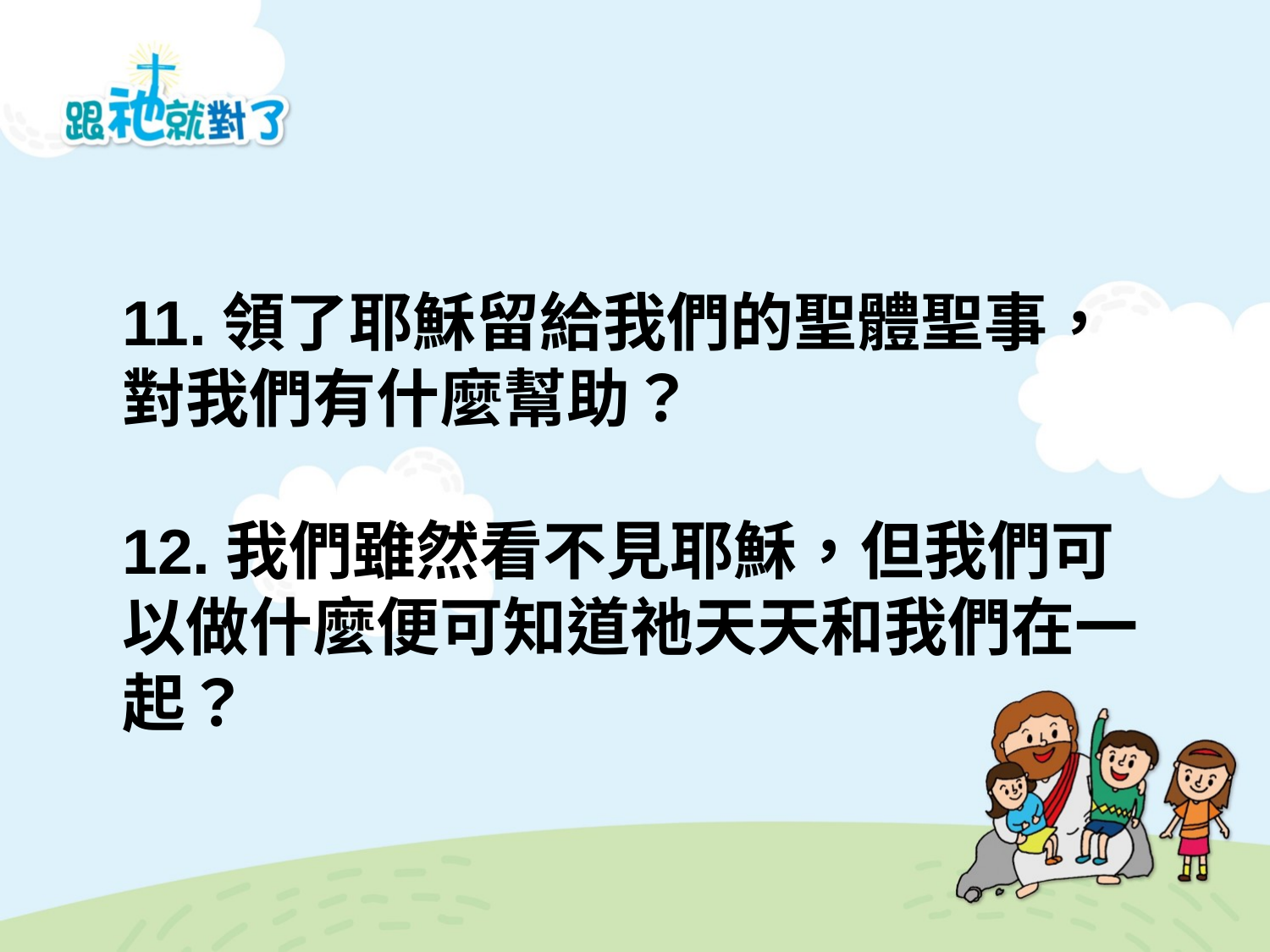

11.領了耶穌留給我們的聖體聖事，對我們有什麼幫助？

12.我們雖然看不見耶穌，但我們可以做什麼便可知道祂天天和我們在一起？